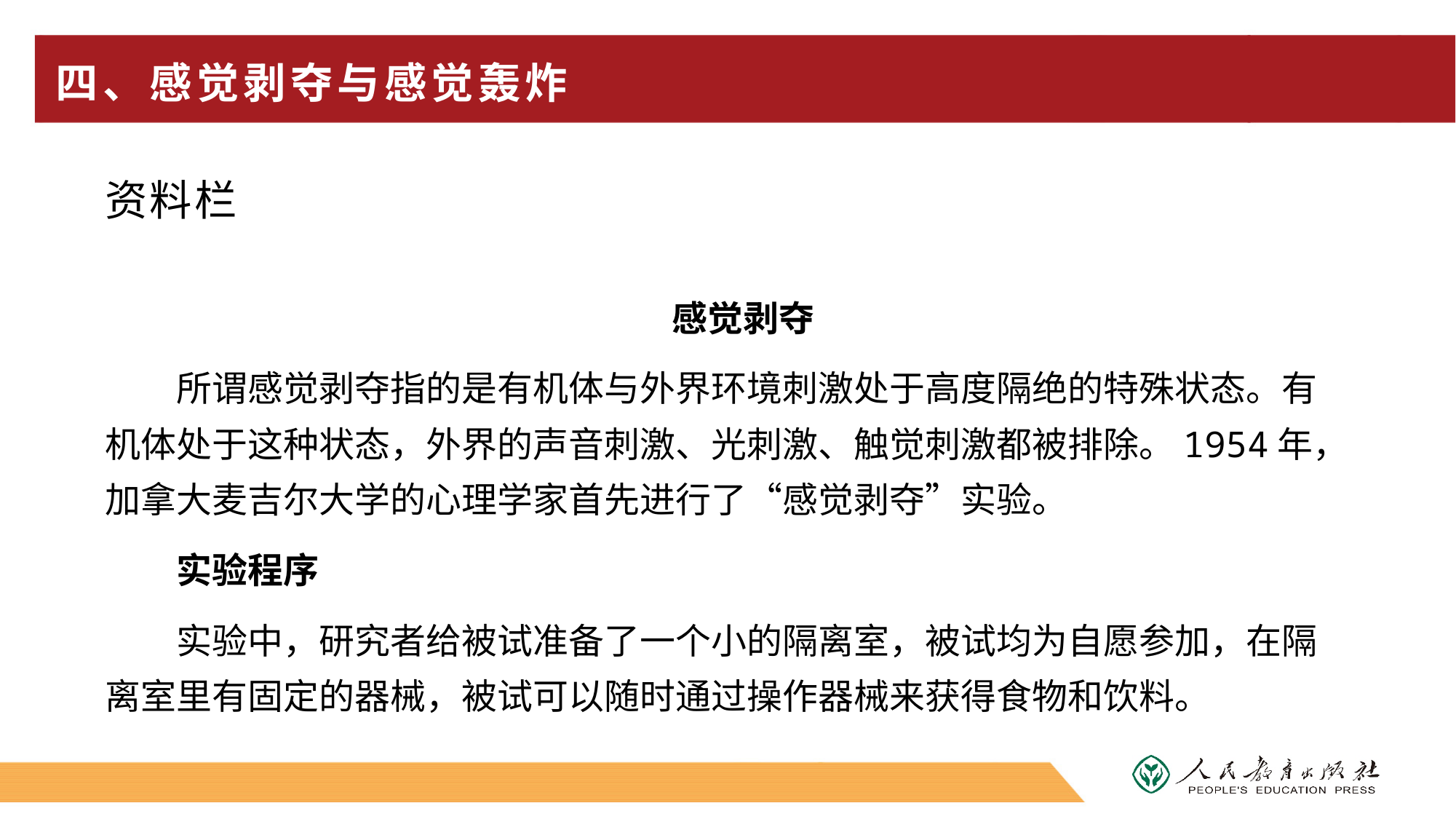

# 四、感觉剥夺与感觉轰炸
资料栏
感觉剥夺
所谓感觉剥夺指的是有机体与外界环境刺激处于高度隔绝的特殊状态。有机体处于这种状态，外界的声音刺激、光刺激、触觉刺激都被排除。1954年，加拿大麦吉尔大学的心理学家首先进行了“感觉剥夺”实验。
实验程序
实验中，研究者给被试准备了一个小的隔离室，被试均为自愿参加，在隔离室里有固定的器械，被试可以随时通过操作器械来获得食物和饮料。